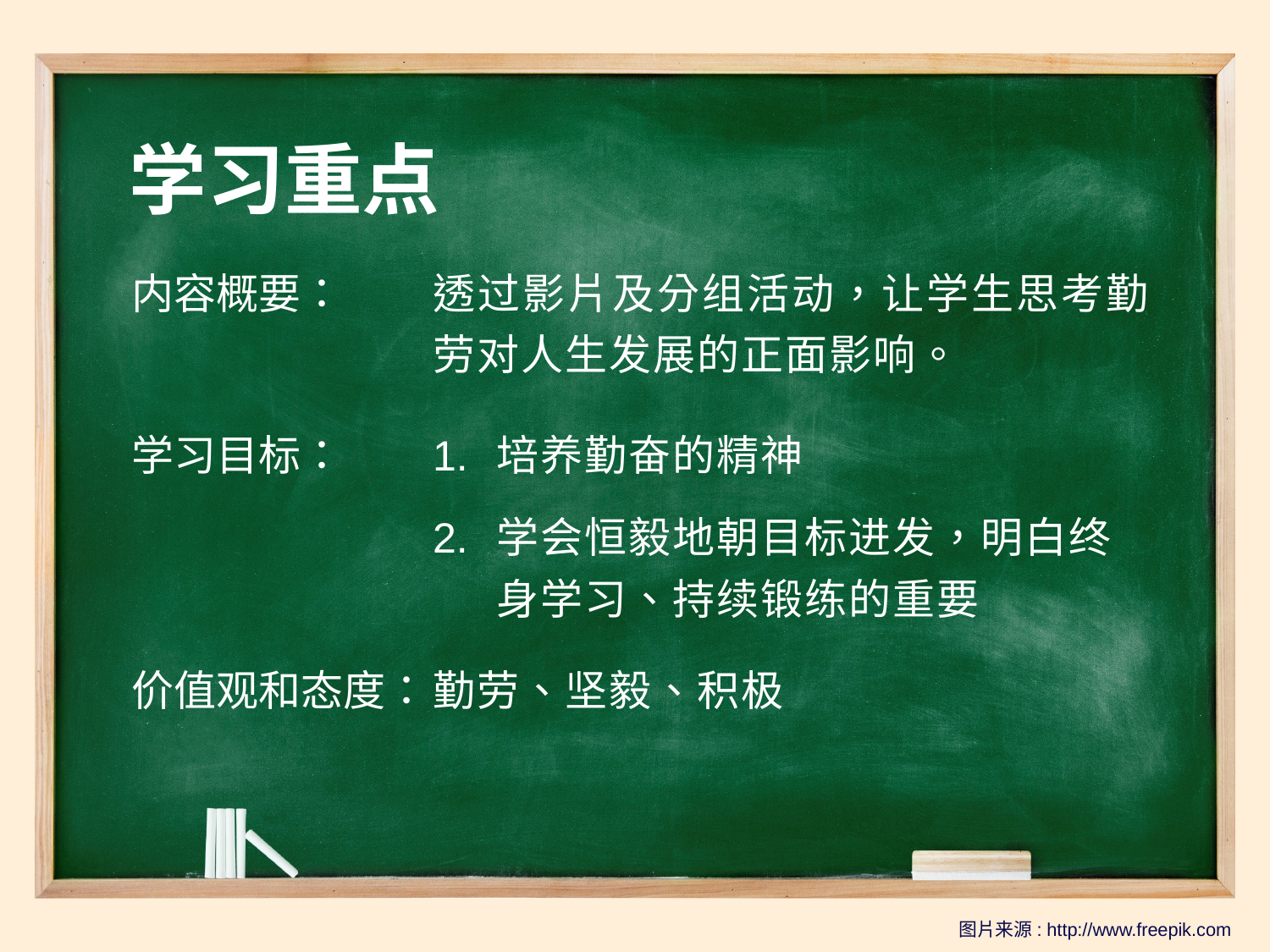

学习重点
| 内容概要： | 透过影片及分组活动，让学生思考勤劳对人生发展的正面影响。 |
| --- | --- |
| 学习目标： | 培养勤奋的精神 学会恒毅地朝目标进发，明白终身学习、持续锻练的重要 |
| 价值观和态度： | 勤劳、坚毅、积极 |
图片来源: http://www.freepik.com